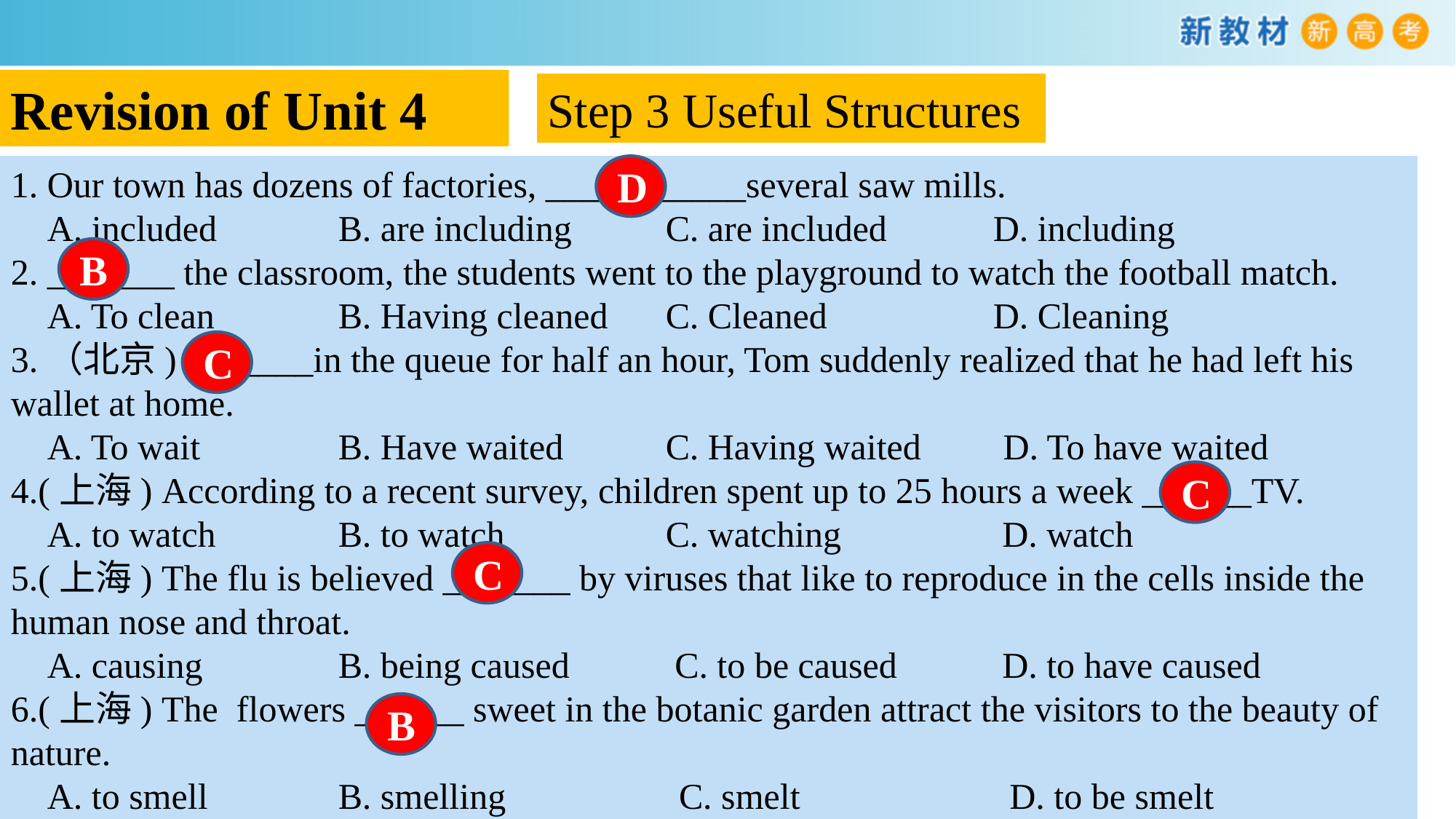

Revision of Unit 4
Step 3 Useful Structures
1. Our town has dozens of factories, ___________several saw mills.
    A. included 		B. are including 	C. are included 	D. including
2. _______ the classroom, the students went to the playground to watch the football match.
    A. To clean 		B. Having cleaned 	C. Cleaned 		D. Cleaning
3.（北京) _______in the queue for half an hour, Tom suddenly realized that he had left his wallet at home.
    A. To wait       	B. Have waited       	C. Having waited         D. To have waited
4.(上海) According to a recent survey, children spent up to 25 hours a week ______TV.
    A. to watch      	B. to watch          	C. watching             	 D. watch
5.(上海) The flu is believed _______ by viruses that like to reproduce in the cells inside the human nose and throat.
    A. causing         	B. being caused       	 C. to be caused       	 D. to have caused
6.(上海) The  flowers ______ sweet in the botanic garden attract the visitors to the beauty of nature.
    A. to smell            	B. smelling                   C. smelt                       D. to be smelt
D
B
C
C
C
B